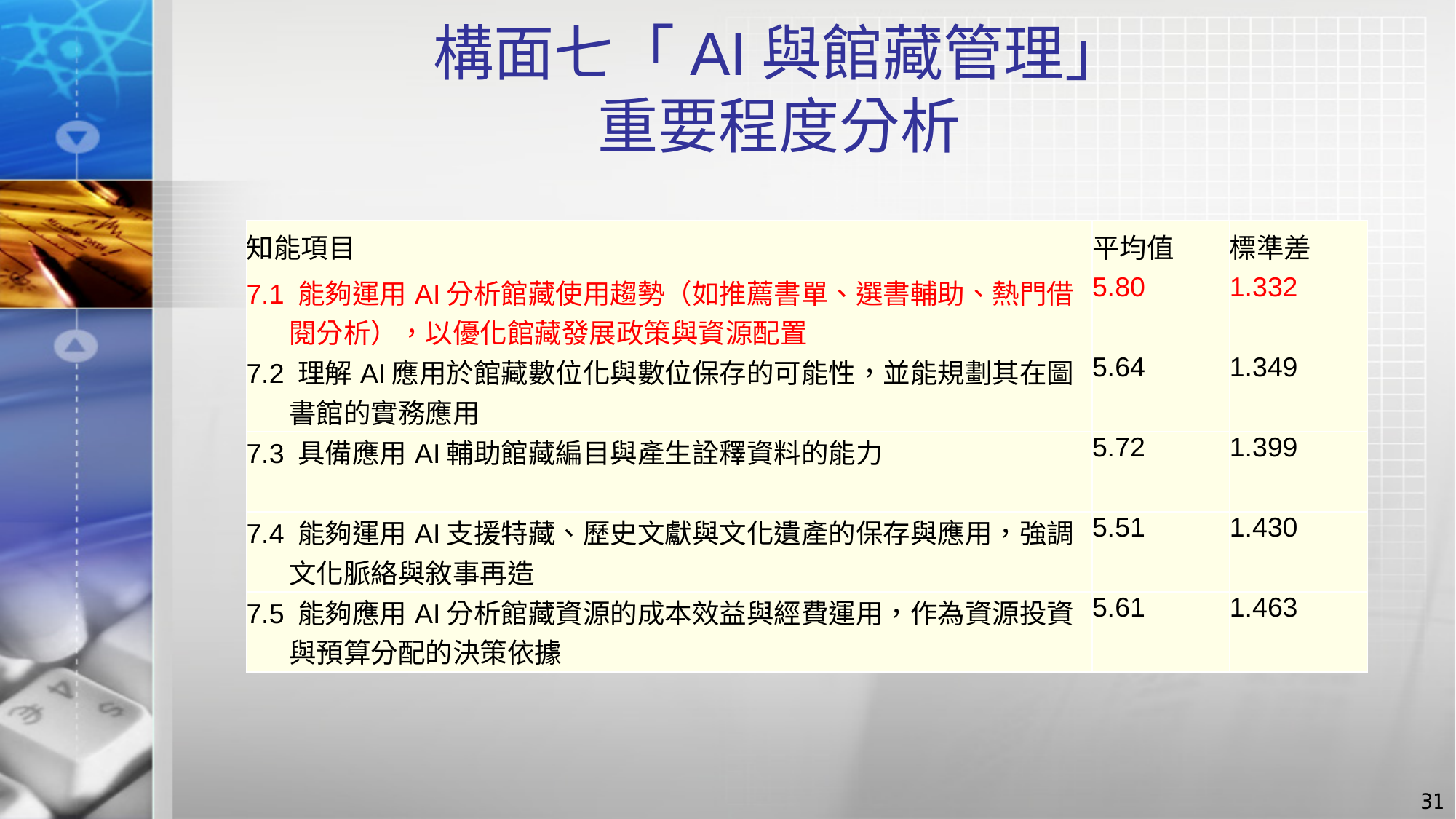

# 構面七「AI與館藏管理」 重要程度分析
| 知能項目 | 平均值 | 標準差 |
| --- | --- | --- |
| 7.1 能夠運用AI分析館藏使用趨勢（如推薦書單、選書輔助、熱門借閱分析），以優化館藏發展政策與資源配置 | 5.80 | 1.332 |
| 7.2 理解AI應用於館藏數位化與數位保存的可能性，並能規劃其在圖書館的實務應用 | 5.64 | 1.349 |
| 7.3 具備應用AI輔助館藏編目與產生詮釋資料的能力 | 5.72 | 1.399 |
| 7.4 能夠運用AI支援特藏、歷史文獻與文化遺產的保存與應用，強調文化脈絡與敘事再造 | 5.51 | 1.430 |
| 7.5 能夠應用AI分析館藏資源的成本效益與經費運用，作為資源投資與預算分配的決策依據 | 5.61 | 1.463 |
31